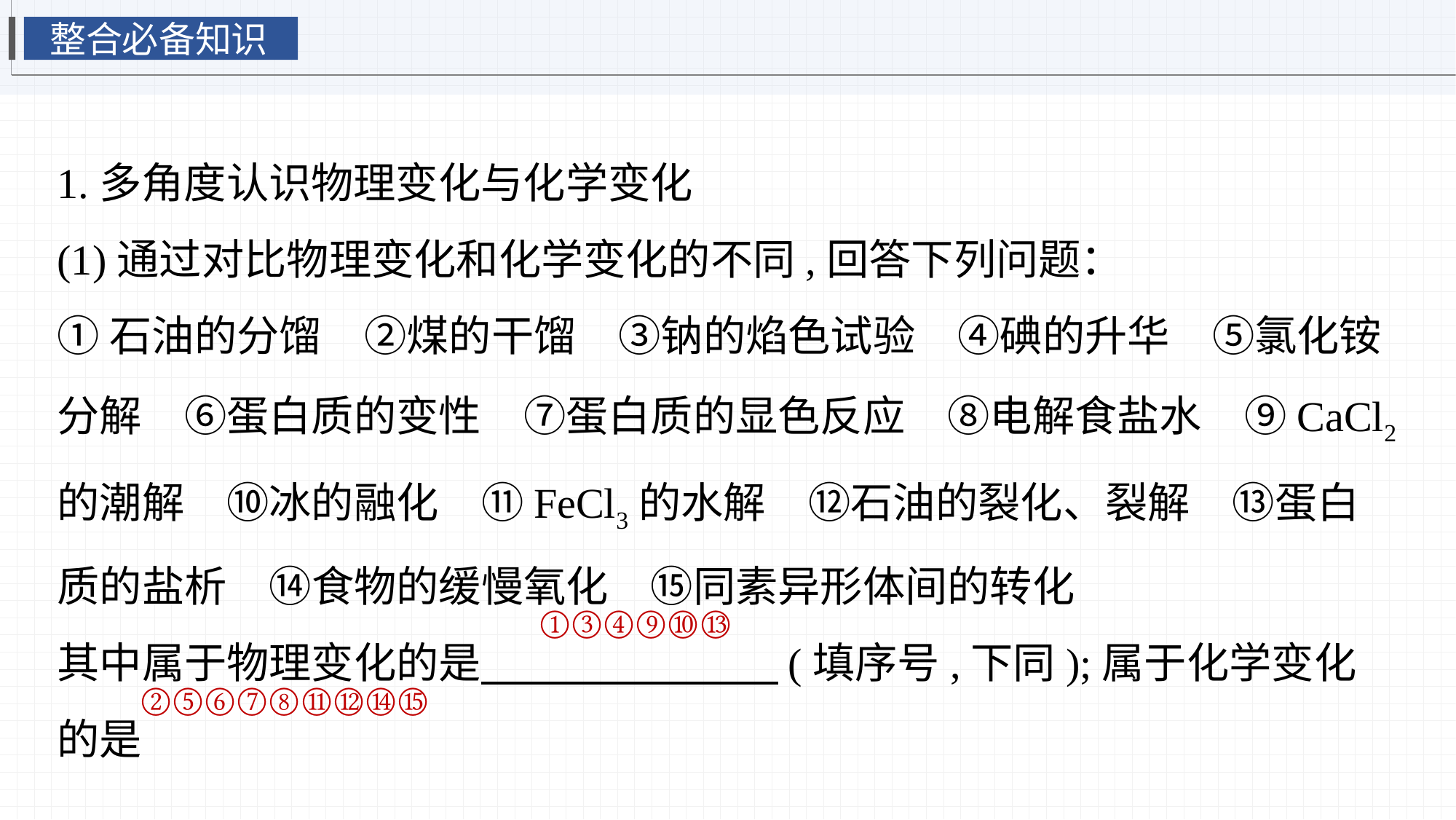

整合必备知识

1.多角度认识物理变化与化学变化
(1)通过对比物理变化和化学变化的不同,回答下列问题：
①石油的分馏　②煤的干馏　③钠的焰色试验　④碘的升华　⑤氯化铵分解　⑥蛋白质的变性　⑦蛋白质的显色反应　⑧电解食盐水　⑨CaCl2的潮解　⑩冰的融化　⑪FeCl3的水解　⑫石油的裂化、裂解　⑬蛋白质的盐析　⑭食物的缓慢氧化　⑮同素异形体间的转化
其中属于物理变化的是　　　　　　　(填序号,下同);属于化学变化的是
　　　                          　。
①③④⑨⑩⑬
②⑤⑥⑦⑧⑪⑫⑭⑮